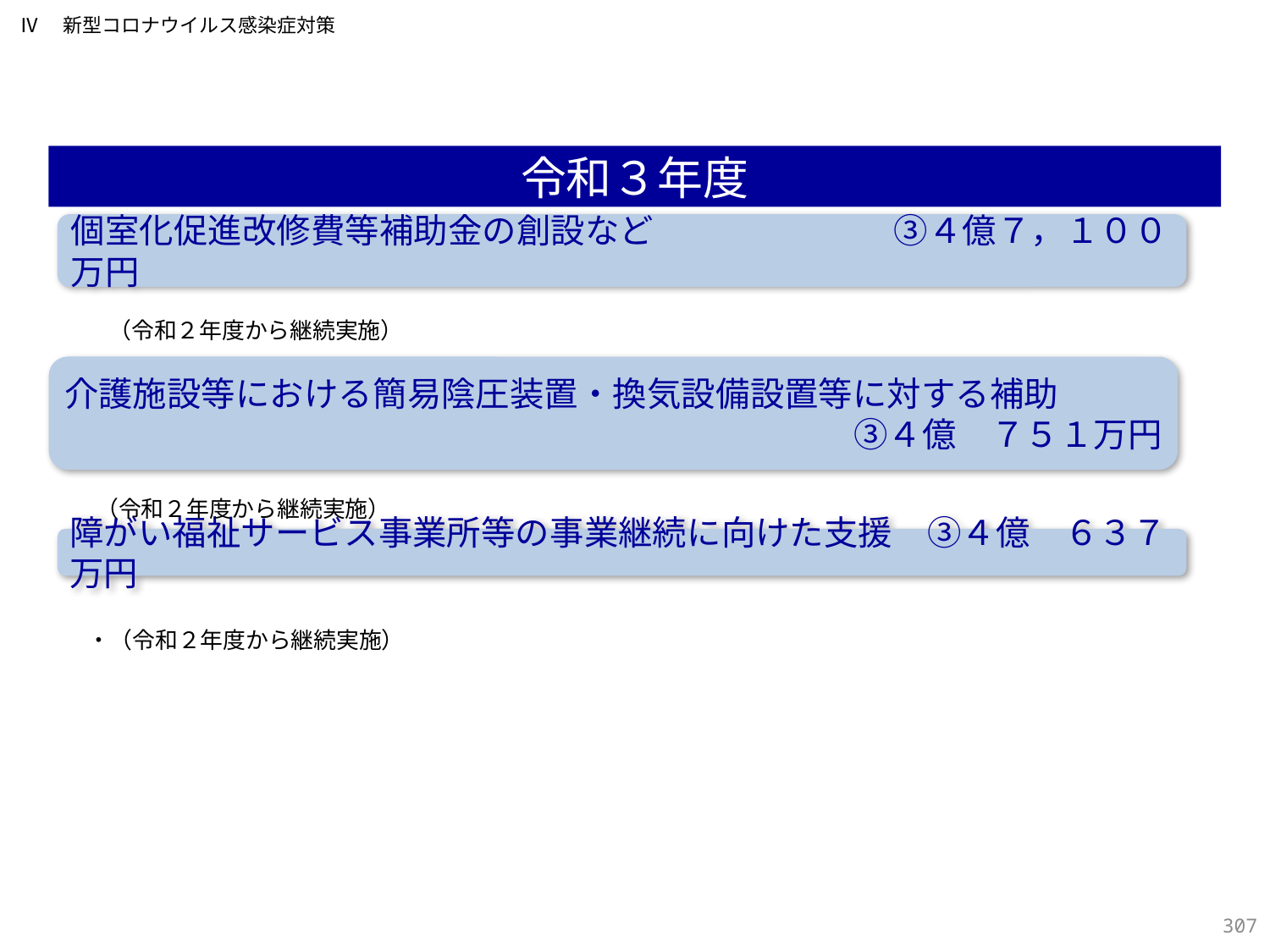

Ⅳ　新型コロナウイルス感染症対策
令和３年度
個室化促進改修費等補助金の創設など　　　　　　　③４億７，１００万円

（令和２年度から継続実施）
介護施設等における簡易陰圧装置・換気設備設置等に対する補助
　　　　③４億　７５１万円
（令和２年度から継続実施）
障がい福祉サービス事業所等の事業継続に向けた支援　③４億　６３７万円
・（令和２年度から継続実施）
307